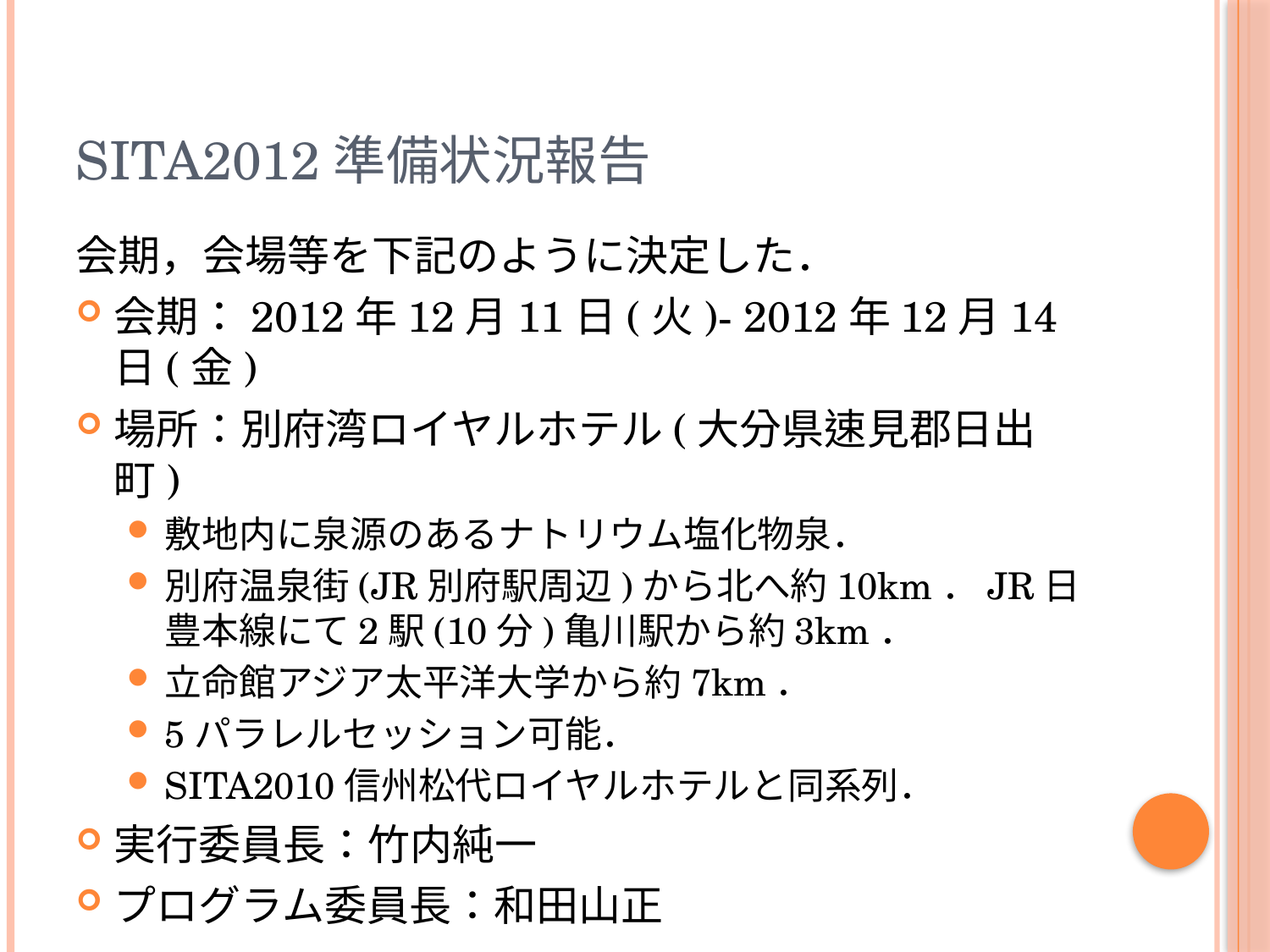

# SITA2012準備状況報告
会期，会場等を下記のように決定した．
会期：2012年12月11日(火)- 2012年12月14日(金)
場所：別府湾ロイヤルホテル(大分県速見郡日出町)
敷地内に泉源のあるナトリウム塩化物泉．
別府温泉街(JR別府駅周辺)から北へ約10km．JR日豊本線にて2駅(10分)亀川駅から約3km．
立命館アジア太平洋大学から約7km．
5パラレルセッション可能．
SITA2010信州松代ロイヤルホテルと同系列．
実行委員長：竹内純一
プログラム委員長：和田山正